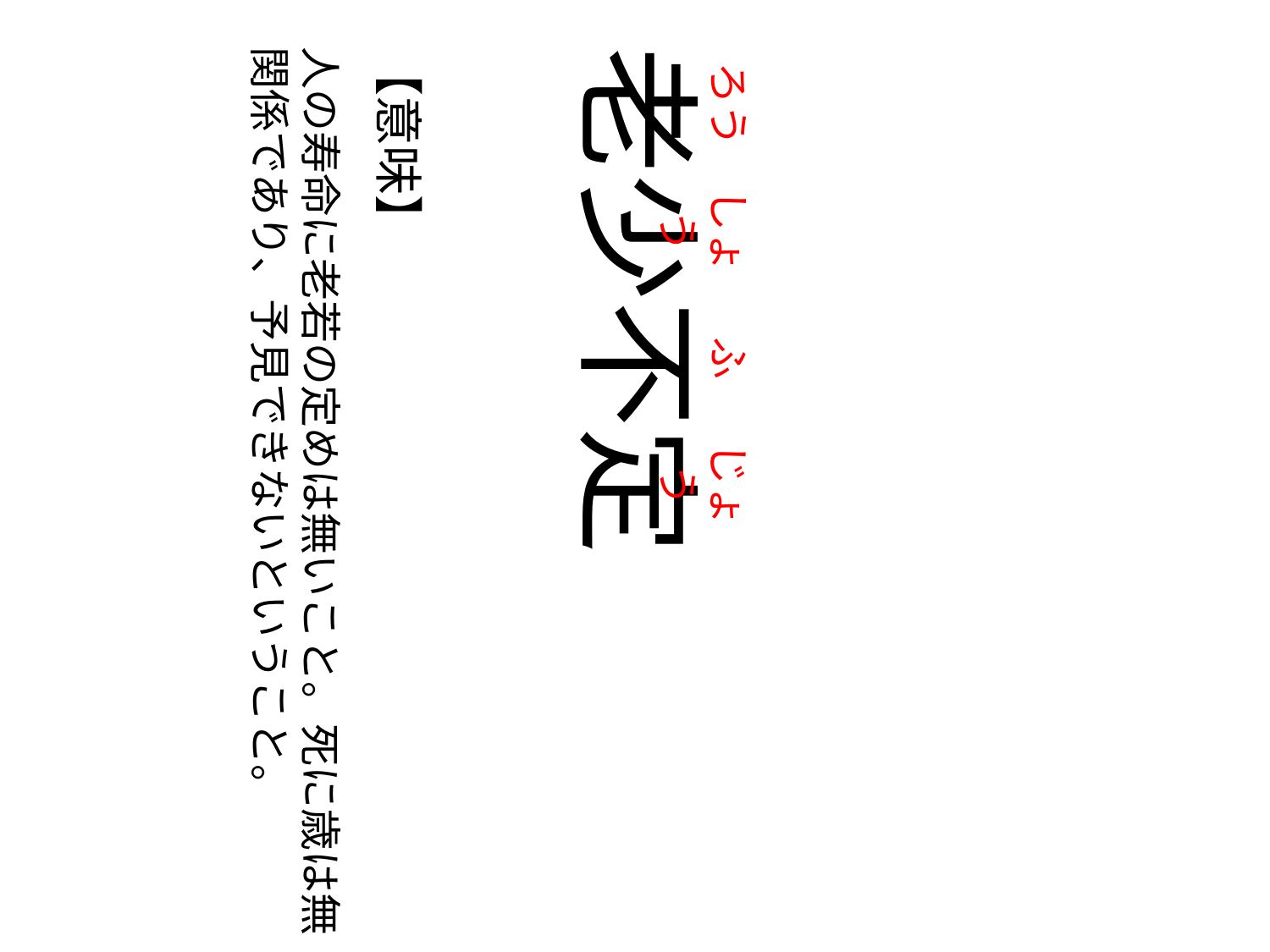

じょう
じょう
じょう
の
じょう
じょう
じょう
の
じょう
じょう
じょう
の
じょう
じょう
じょう
ろう
の
しょう
の
ふ
の
じょう
人の寿命に老若の定めは無いこと。死に歳は無関係であり、予見できないということ。
【意味】
老少不定